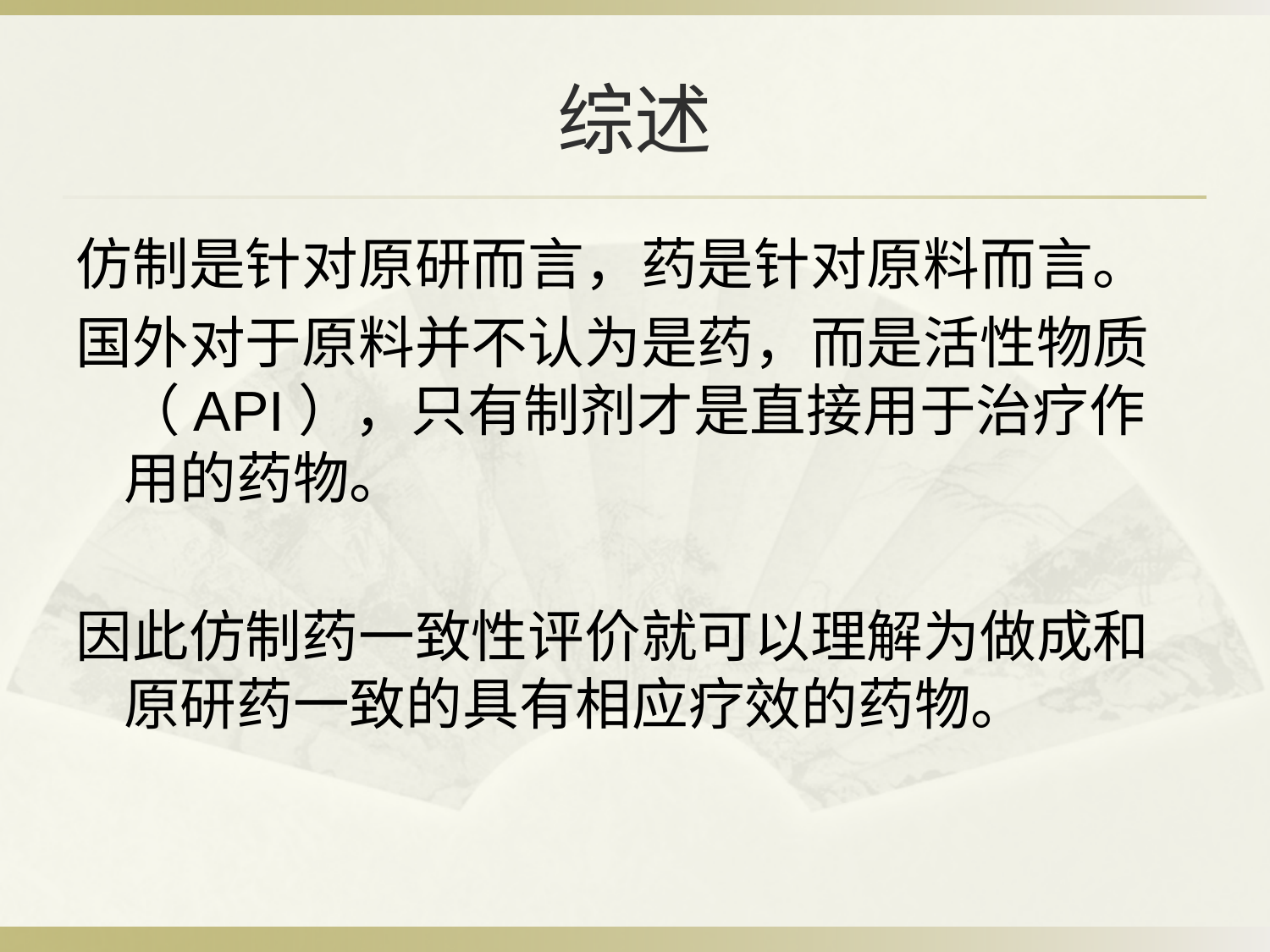

# 综述
仿制是针对原研而言，药是针对原料而言。
国外对于原料并不认为是药，而是活性物质（API），只有制剂才是直接用于治疗作用的药物。

因此仿制药一致性评价就可以理解为做成和原研药一致的具有相应疗效的药物。